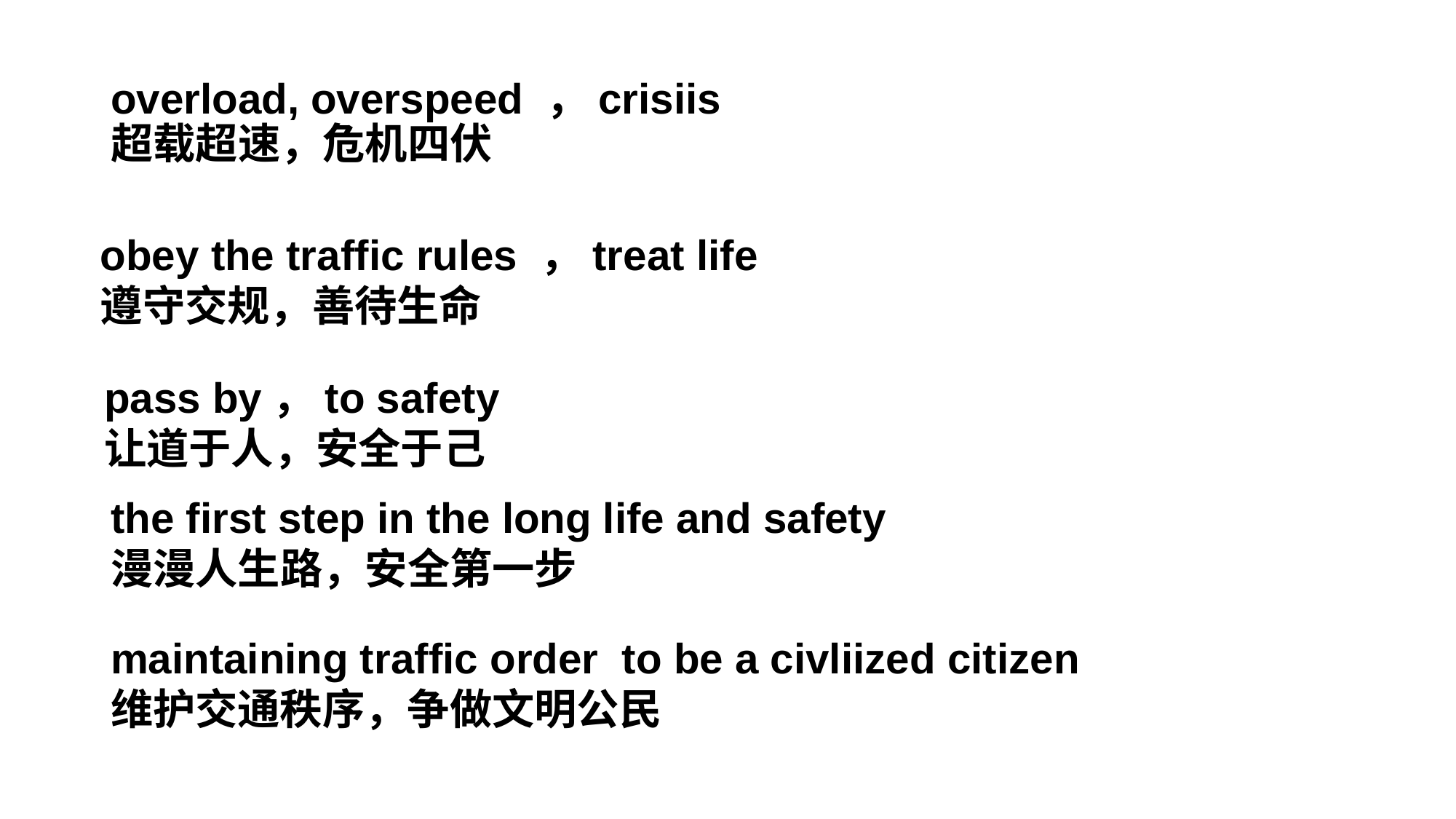

# overload, overspeed ，crisiis 超载超速，危机四伏
obey the traffic rules ，treat life
遵守交规，善待生命
pass by，to safety
让道于人，安全于己
the first step in the long life and safety
漫漫人生路，安全第一步
maintaining traffic order  to be a civliized citizen
维护交通秩序，争做文明公民